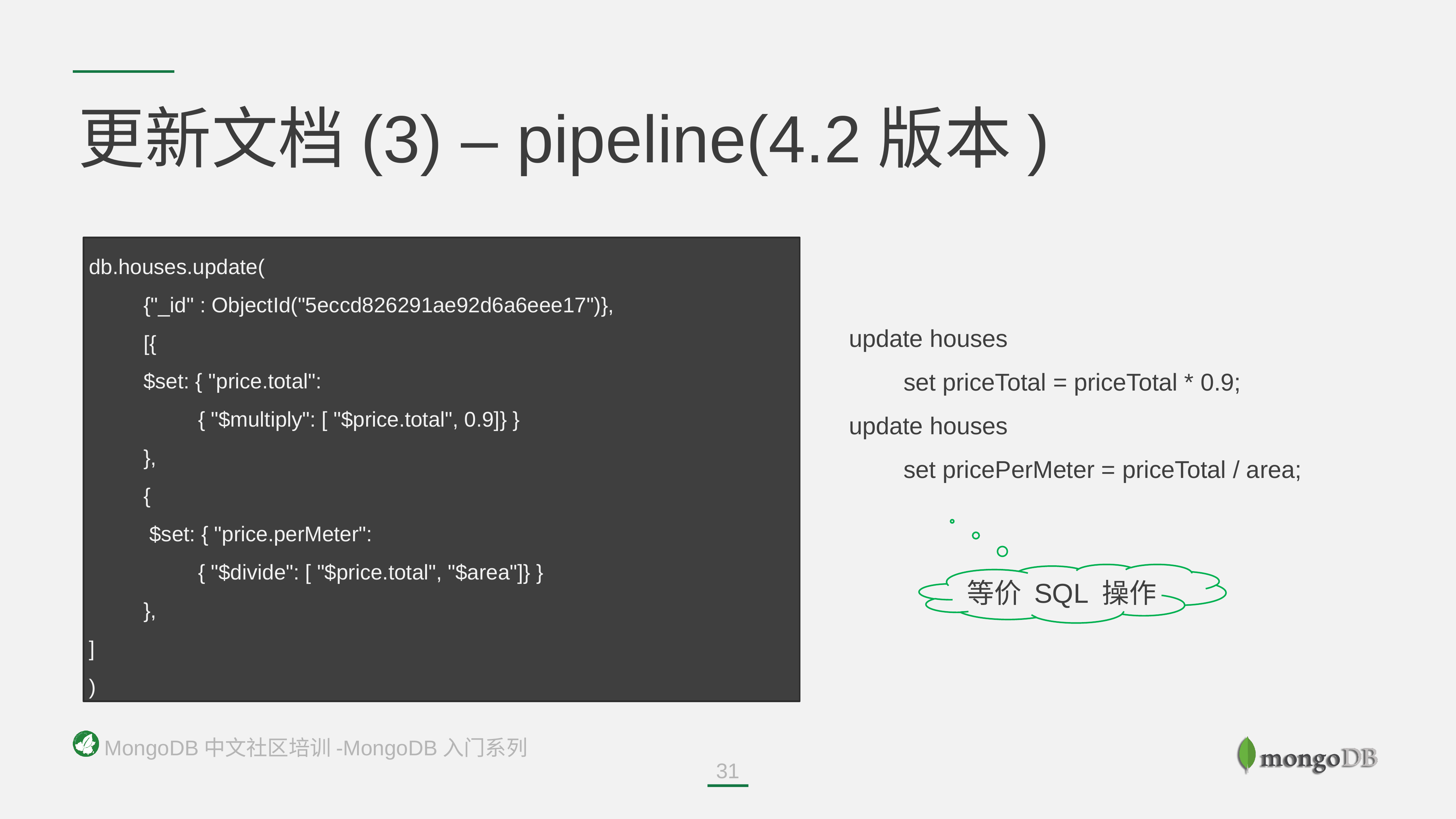

# 更新文档(3) – pipeline(4.2版本)
db.houses.update(
	{"_id" : ObjectId("5eccd826291ae92d6a6eee17")},
	[{
   	$set: { "price.total":
		{ "$multiply": [ "$price.total", 0.9]} }
 	},
 	{
  	 $set: { "price.perMeter":
		{ "$divide": [ "$price.total", "$area"]} }
 	},
]
)
update houses
	set priceTotal = priceTotal * 0.9;
update houses
	set pricePerMeter = priceTotal / area;
等价 SQL 操作